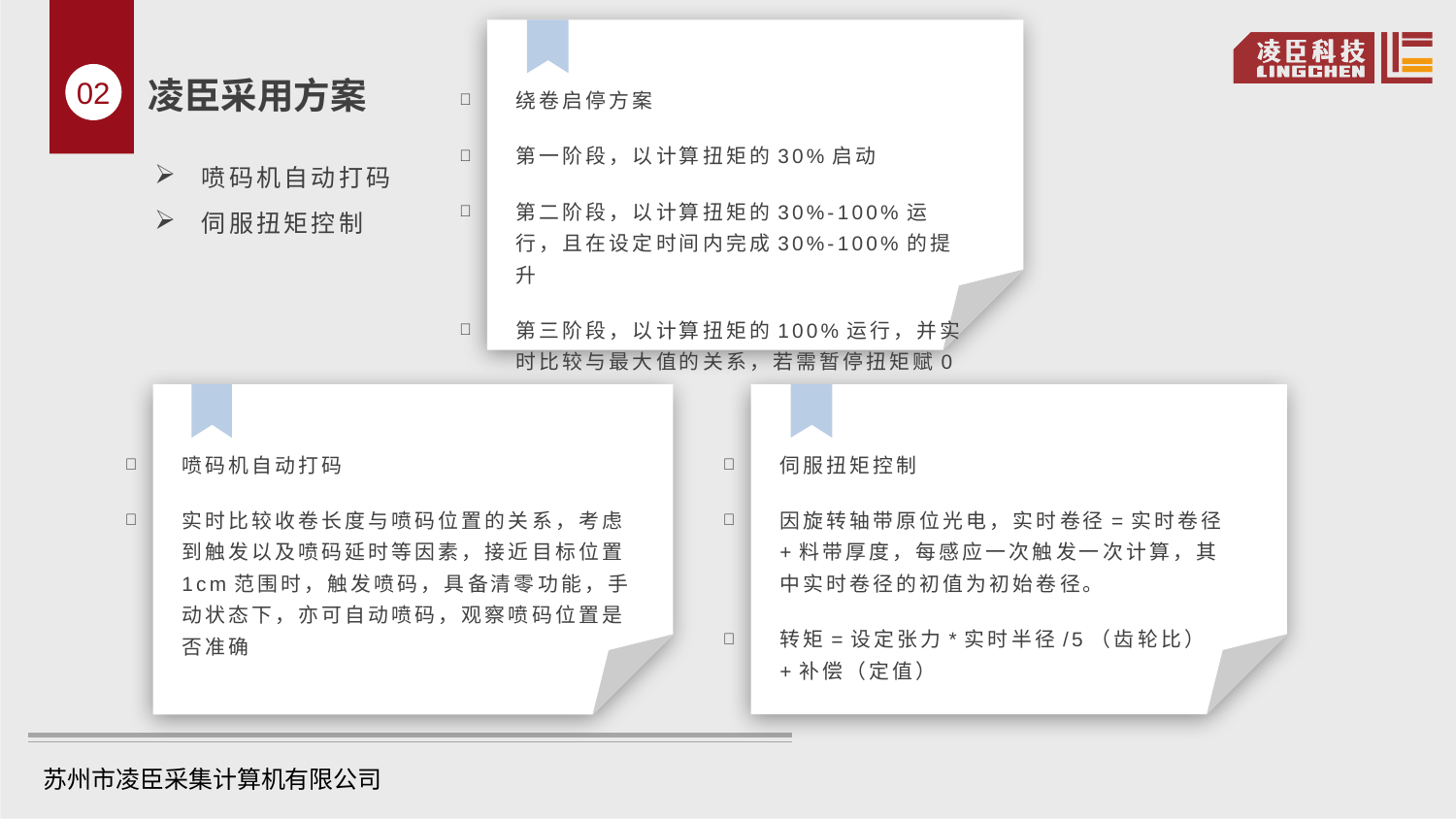

02
凌臣采用方案

绕卷启停方案
第一阶段，以计算扭矩的30%启动
第二阶段，以计算扭矩的30%-100%运行，且在设定时间内完成30%-100%的提升
第三阶段，以计算扭矩的100%运行，并实时比较与最大值的关系，若需暂停扭矩赋0
喷码机自动打码
伺服扭矩控制

喷码机自动打码
实时比较收卷长度与喷码位置的关系，考虑到触发以及喷码延时等因素，接近目标位置1cm范围时，触发喷码，具备清零功能，手动状态下，亦可自动喷码，观察喷码位置是否准确
伺服扭矩控制
因旋转轴带原位光电，实时卷径=实时卷径+料带厚度，每感应一次触发一次计算，其中实时卷径的初值为初始卷径。
转矩=设定张力*实时半径/5（齿轮比）+补偿（定值）